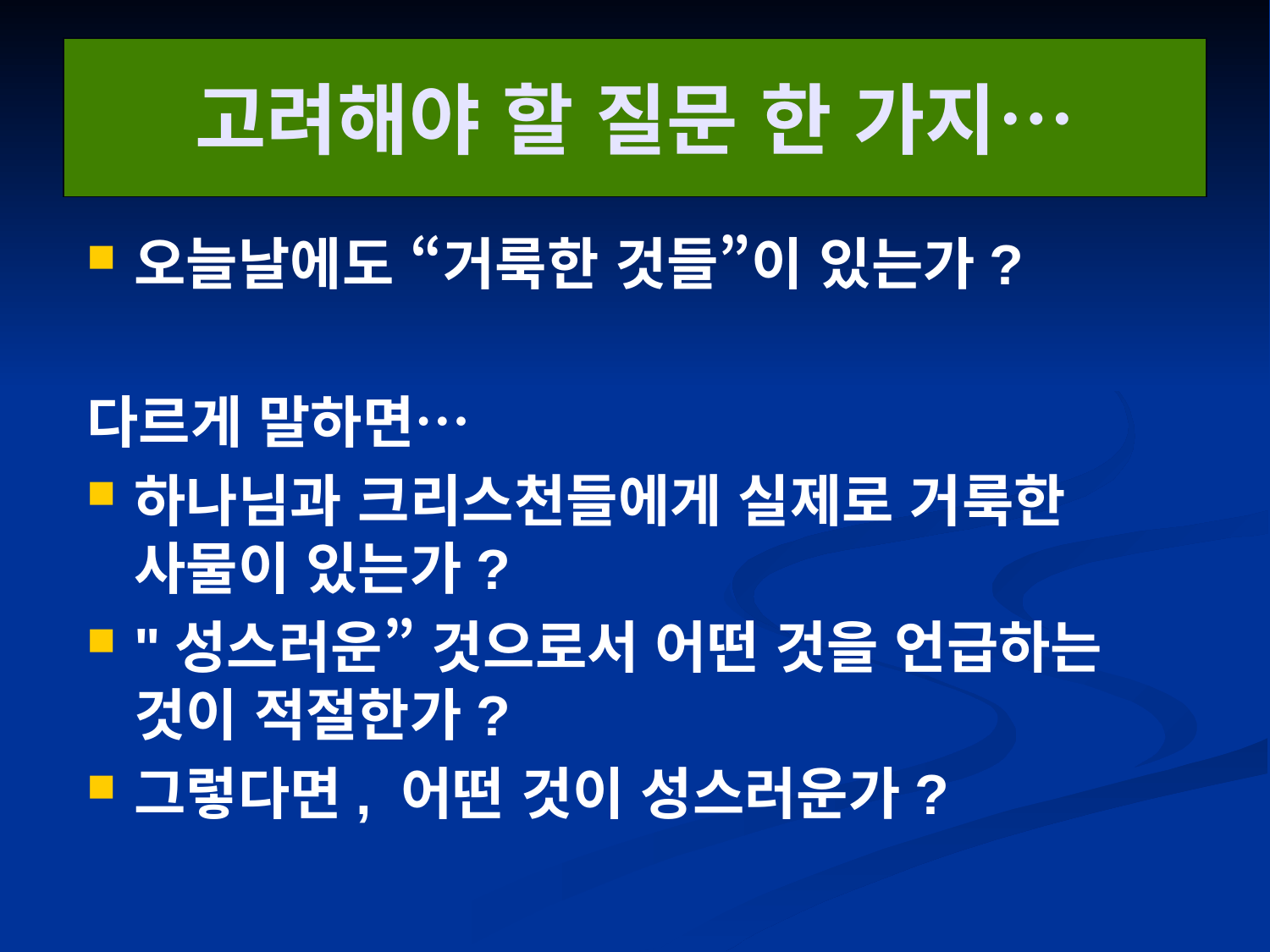

# 고려해야 할 질문 한 가지…
오늘날에도 “거룩한 것들”이 있는가?

다르게 말하면…
하나님과 크리스천들에게 실제로 거룩한 사물이 있는가?
"성스러운” 것으로서 어떤 것을 언급하는 것이 적절한가?
그렇다면, 어떤 것이 성스러운가?